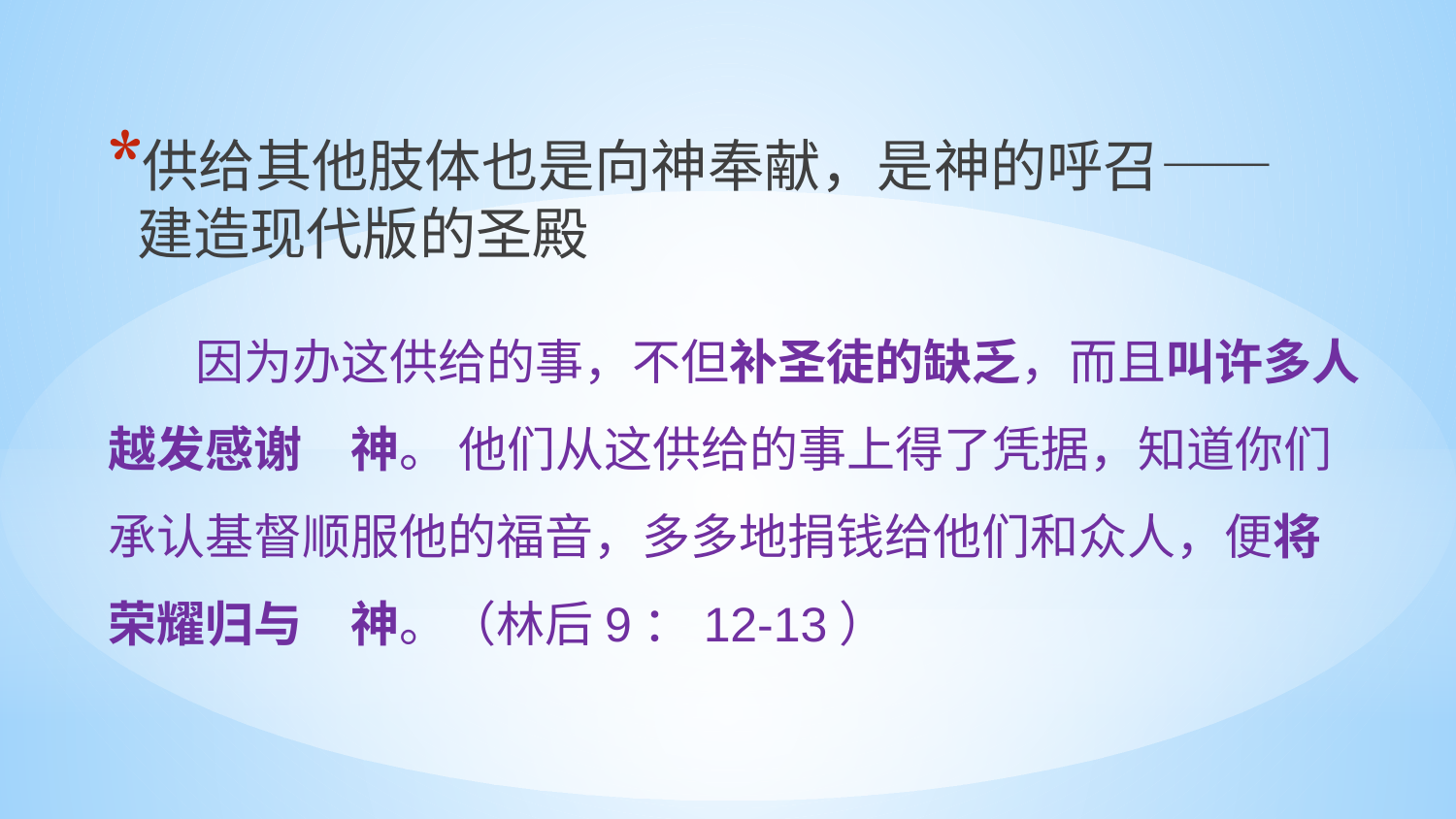

供给其他肢体也是向神奉献，是神的呼召——建造现代版的圣殿
       因为办这供给的事，不但补圣徒的缺乏，而且叫许多人越发感谢　神。 他们从这供给的事上得了凭据，知道你们承认基督顺服他的福音，多多地捐钱给他们和众人，便将荣耀归与　神。（林后9：12-13）